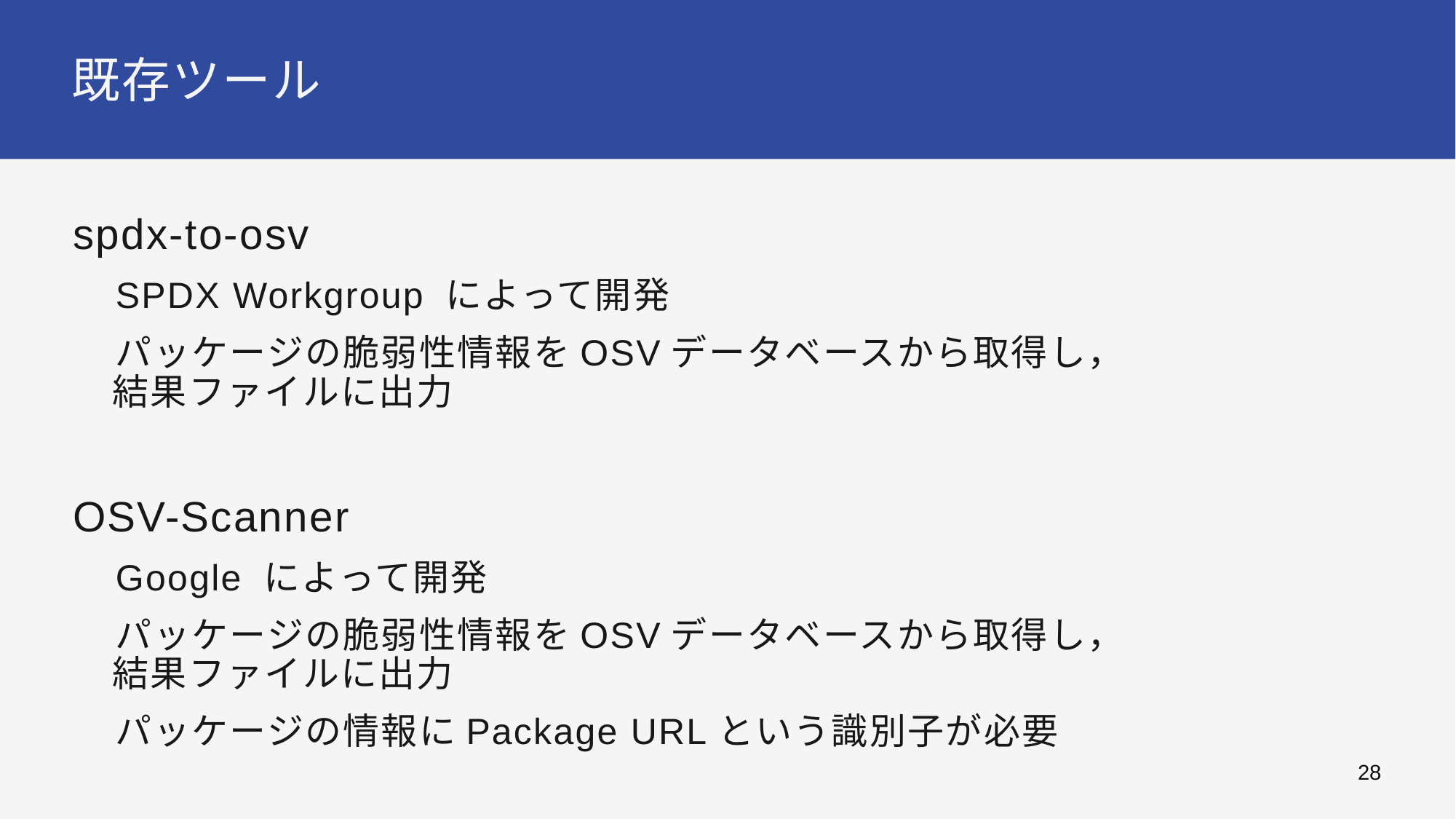

# 既存ツール
spdx-to-osv
SPDX Workgroup によって開発
パッケージの脆弱性情報をOSVデータベースから取得し，
結果ファイルに出力

OSV-Scanner
Google によって開発
パッケージの脆弱性情報をOSVデータベースから取得し，
結果ファイルに出力
パッケージの情報にPackage URLという識別子が必要
28
Feb/14/2023